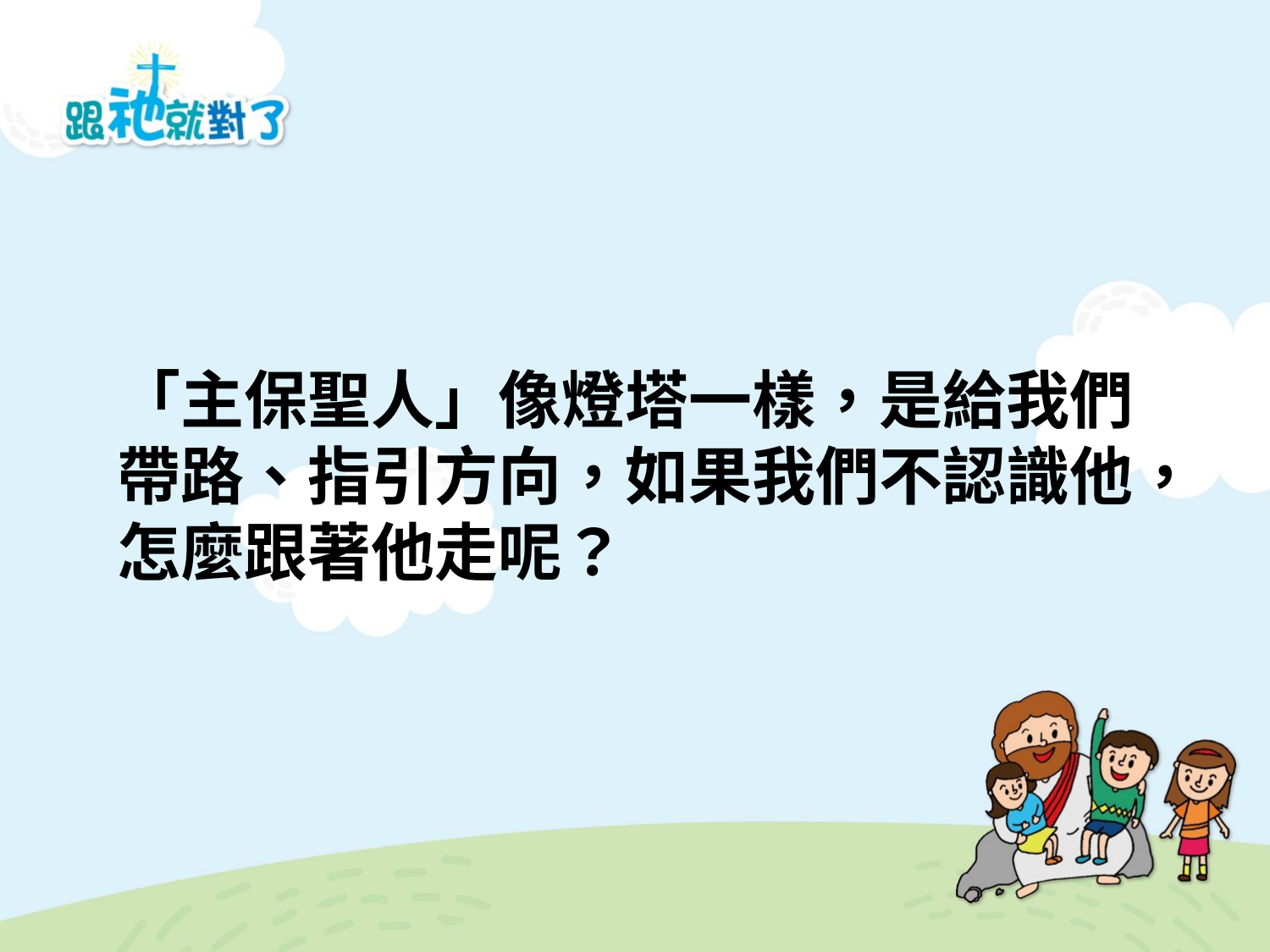

「主保聖人」像燈塔一樣，是給我們帶路、指引方向，如果我們不認識他，怎麼跟著他走呢？